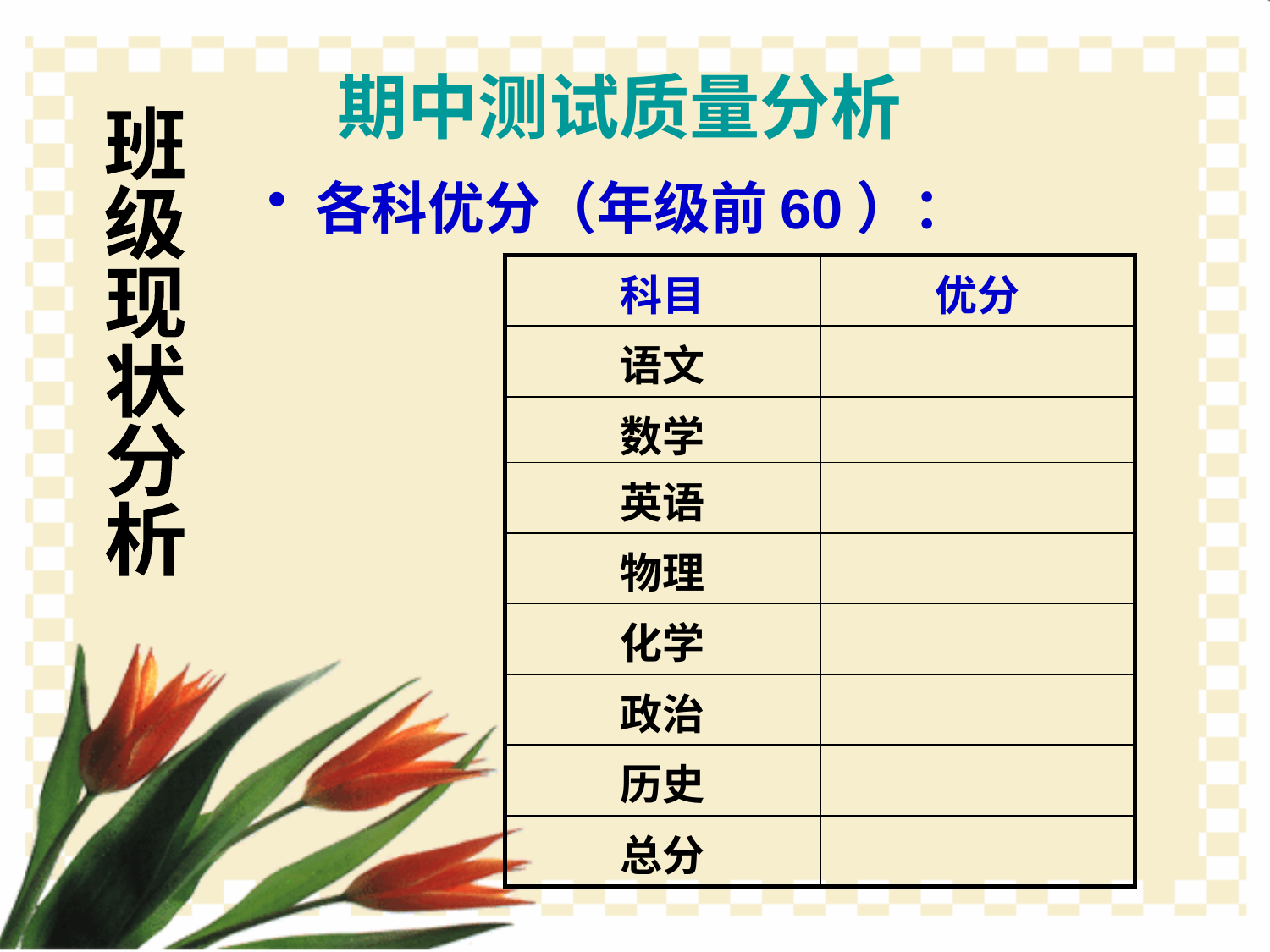

期中测试质量分析
班
级
现
状
分
析
各科优分（年级前60）：

| 科目 | 优分 |
| --- | --- |
| 语文 |  |
| 数学 |  |
| 英语 |  |
| 物理 |  |
| 化学 |  |
| 政治 |  |
| 历史 |  |
| 总分 |  |